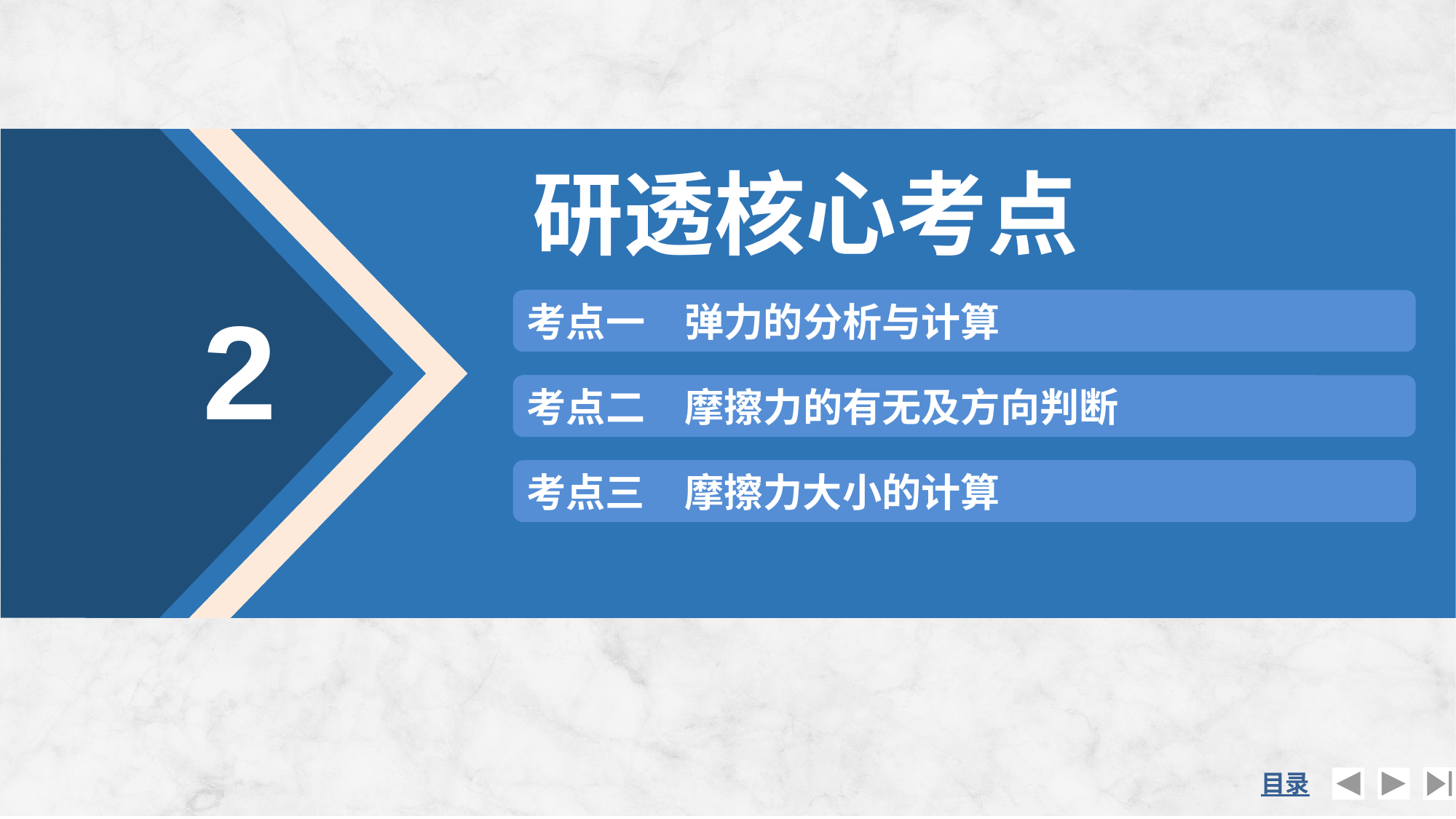

研透核心考点
2
考点一　弹力的分析与计算
考点二　摩擦力的有无及方向判断
考点三　摩擦力大小的计算